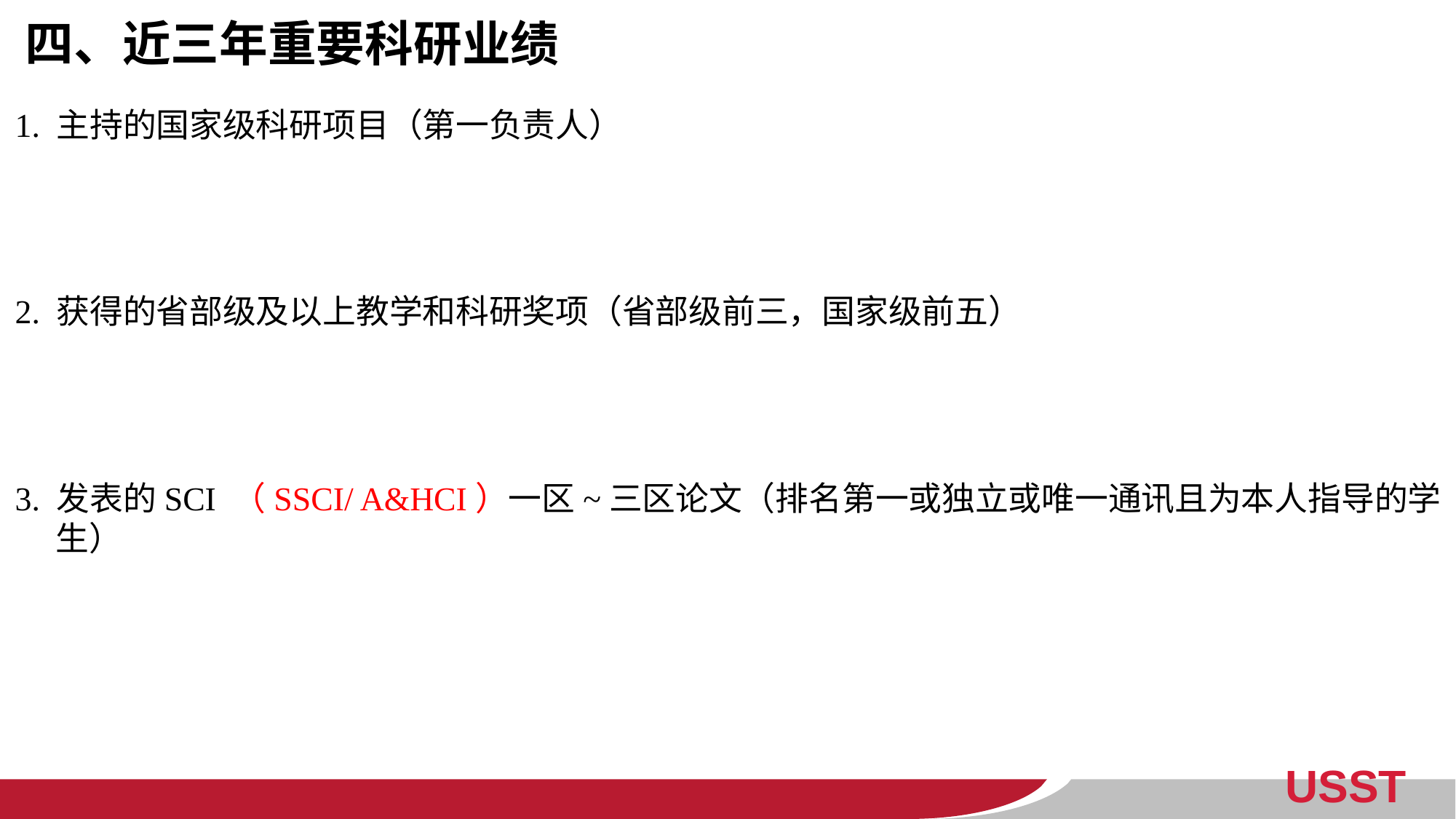

四、近三年重要科研业绩
1. 主持的国家级科研项目（第一负责人）

2. 获得的省部级及以上教学和科研奖项（省部级前三，国家级前五）

3. 发表的SCI （SSCI/ A&HCI）一区~三区论文（排名第一或独立或唯一通讯且为本人指导的学生）